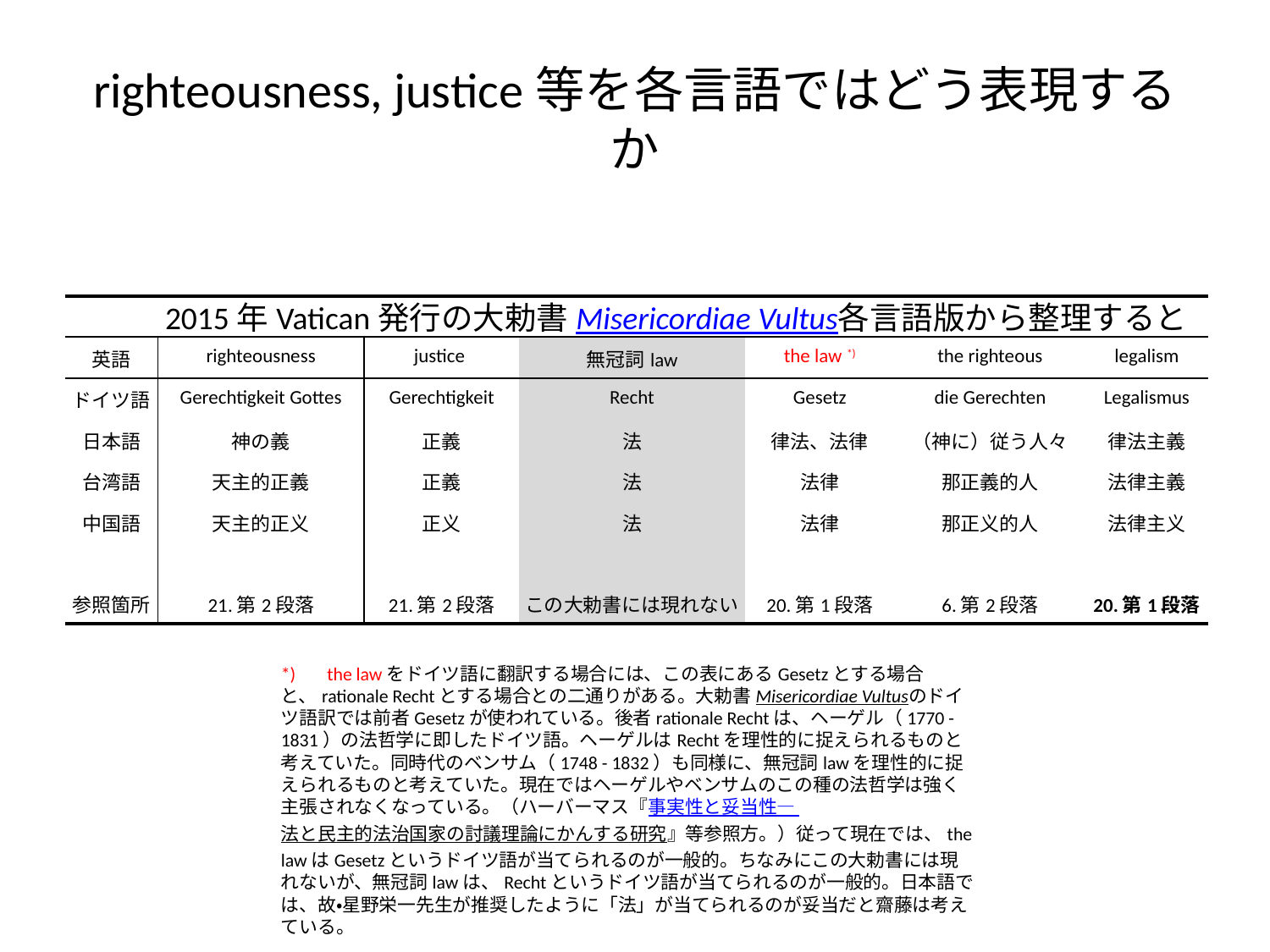

# righteousness, justice等を各言語ではどう表現するか
2015年Vatican発行の大勅書Misericordiae Vultus各言語版から整理すると
|  |  |  |  |  |  |  |
| --- | --- | --- | --- | --- | --- | --- |
| 英語 | righteousness | justice | 無冠詞law | the law \*) | the righteous | legalism |
| ドイツ語 | Gerechtigkeit Gottes | Gerechtigkeit | Recht | Gesetz | die Gerechten | Legalismus |
| 日本語 | 神の義 | 正義 | 法 | 律法、法律 | （神に）従う人々 | 律法主義 |
| 台湾語 | 天主的正義 | 正義 | 法 | 法律 | 那正義的人 | 法律主義 |
| 中国語 | 天主的正义 | 正义 | 法 | 法律 | 那正义的人 | 法律主义 |
|  |  |  |  |  |  |  |
| 参照箇所 | 21.第2段落 | 21.第2段落 | この大勅書には現れない | 20.第1段落 | 6.第2段落 | 20.第1段落 |
*) 　the lawをドイツ語に翻訳する場合には、この表にあるGesetzとする場合と、rationale Rechtとする場合との二通りがある。大勅書Misericordiae Vultusのドイツ語訳では前者Gesetzが使われている。後者rationale Rechtは、ヘーゲル（1770 - 1831）の法哲学に即したドイツ語。ヘーゲルはRechtを理性的に捉えられるものと考えていた。同時代のベンサム（1748 - 1832）も同様に、無冠詞lawを理性的に捉えられるものと考えていた。現在ではヘーゲルやベンサムのこの種の法哲学は強く主張されなくなっている。（ハーバーマス『事実性と妥当性― 法と民主的法治国家の討議理論にかんする研究』等参照方。）従って現在では、the lawはGesetzというドイツ語が当てられるのが一般的。ちなみにこの大勅書には現れないが、無冠詞lawは、Rechtというドイツ語が当てられるのが一般的。日本語では、故・星野栄一先生が推奨したように「法」が当てられるのが妥当だと齋藤は考えている。